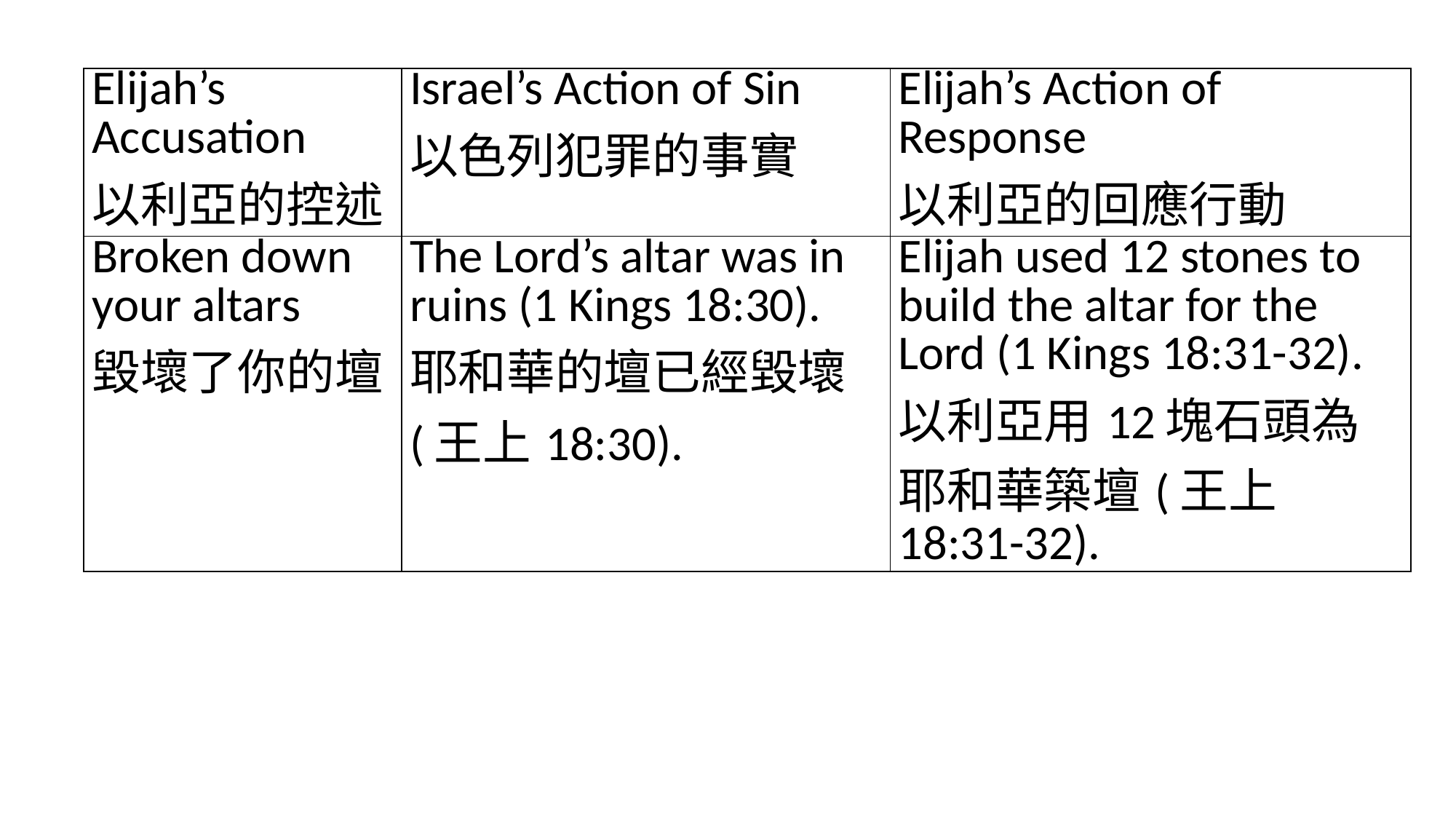

#
| Elijah’s Accusation 以利亞的控述 | Israel’s Action of Sin 以色列犯罪的事實 | Elijah’s Action of Response 以利亞的回應行動 |
| --- | --- | --- |
| Broken down your altars 毀壞了你的壇 | The Lord’s altar was in ruins (1 Kings 18:30). 耶和華的壇已經毀壞(王上18:30). | Elijah used 12 stones to build the altar for the Lord (1 Kings 18:31-32). 以利亞用12塊石頭為耶和華築壇(王上18:31-32). |